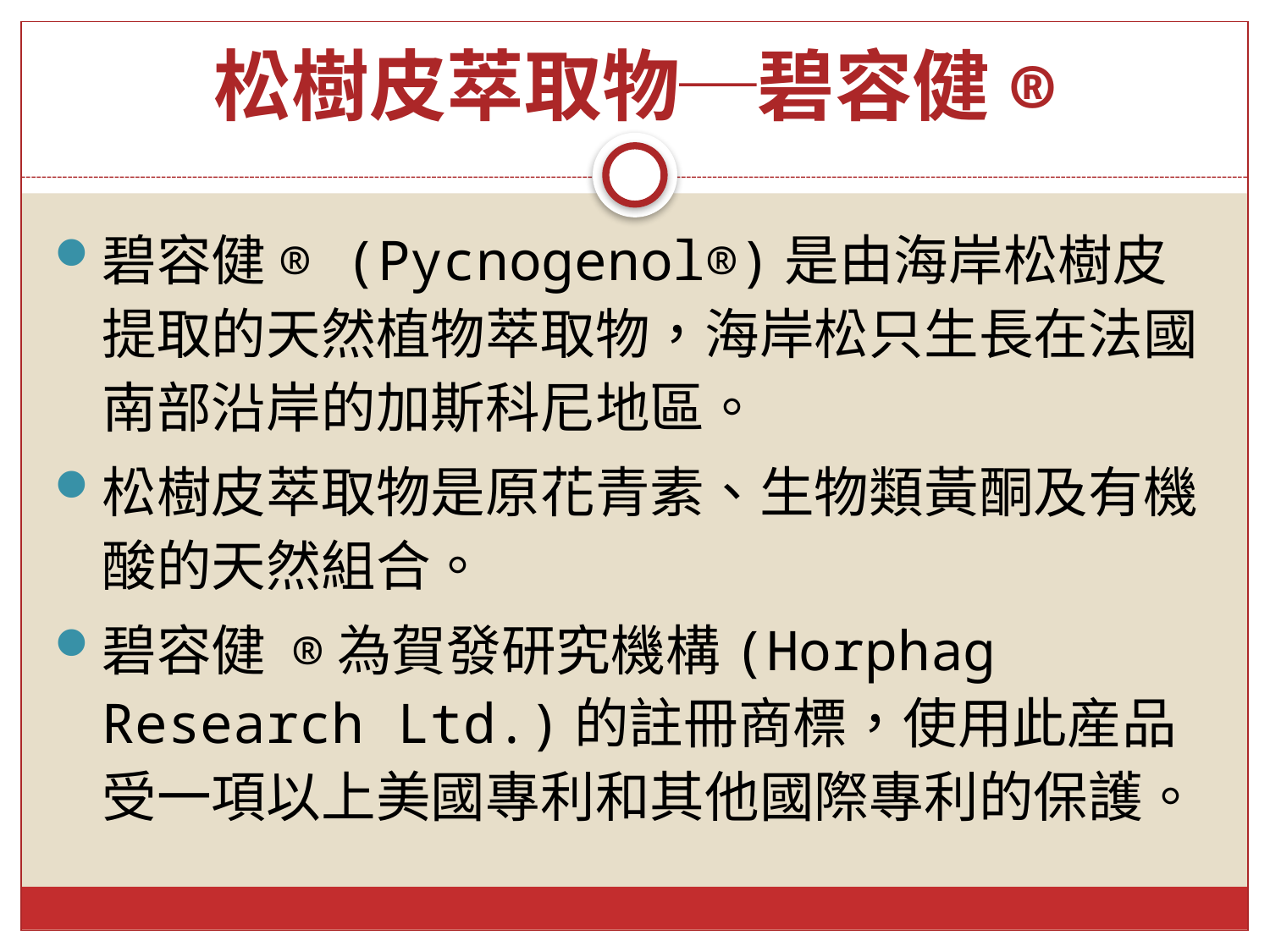

松樹皮萃取物─碧容健®
碧容健® (Pycnogenol®)是由海岸松樹皮提取的天然植物萃取物，海岸松只生長在法國南部沿岸的加斯科尼地區。
松樹皮萃取物是原花青素、生物類黃酮及有機酸的天然組合。
碧容健 ®為賀發研究機構(Horphag Research Ltd.)的註冊商標，使用此産品受一項以上美國專利和其他國際專利的保護。